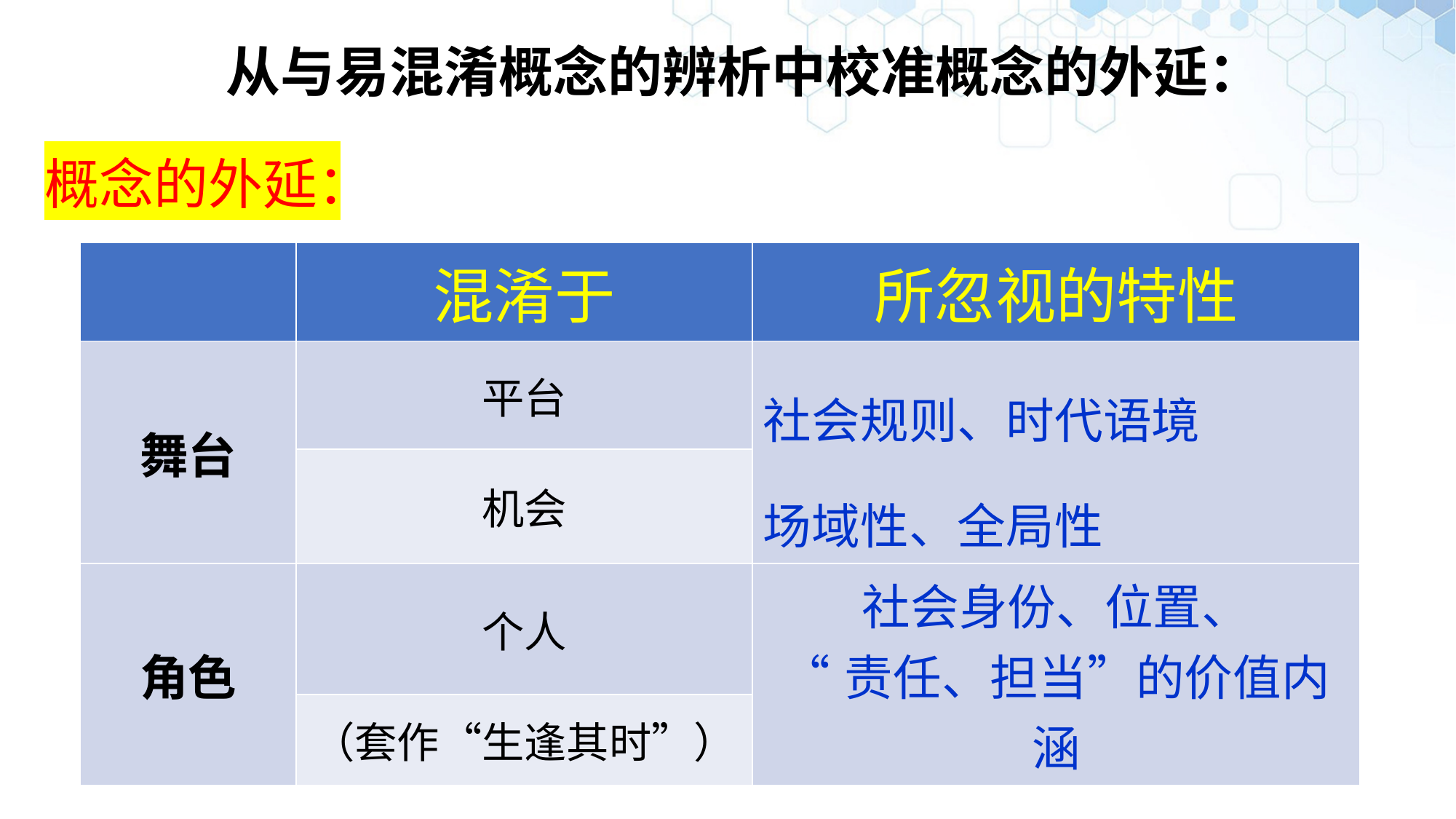

从与易混淆概念的辨析中校准概念的外延：
概念的外延：
|  | 混淆于 | 所忽视的特性 |
| --- | --- | --- |
| 舞台 | 平台 | 社会规则、时代语境 场域性、全局性 |
|  | 机会 |  |
| 角色 | 个人 | 社会身份、位置、 “责任、担当”的价值内涵 |
|  | （套作“生逢其时”） |  |